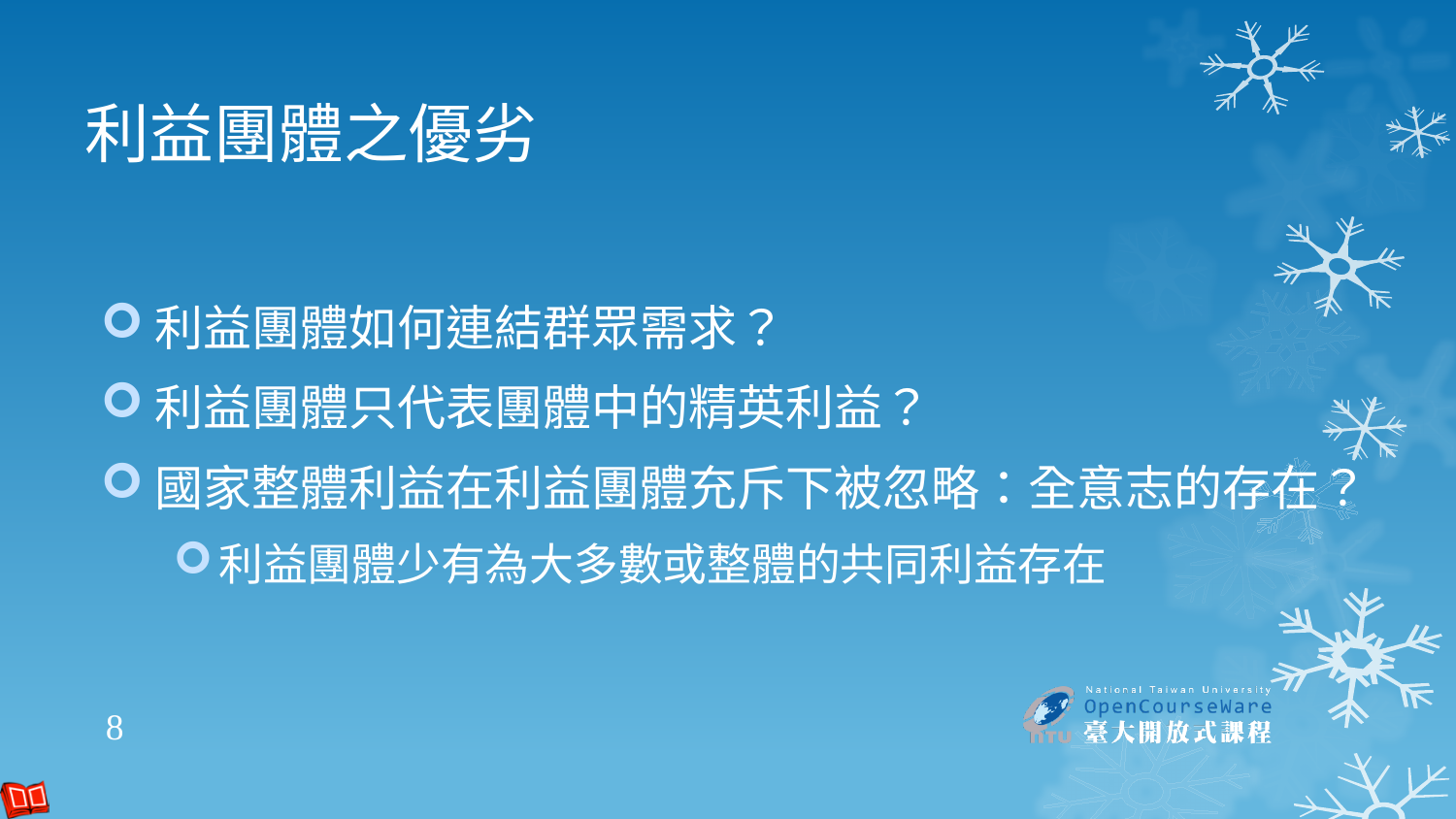

# 利益團體之優劣
利益團體如何連結群眾需求？
利益團體只代表團體中的精英利益？
國家整體利益在利益團體充斥下被忽略：全意志的存在？
利益團體少有為大多數或整體的共同利益存在
8